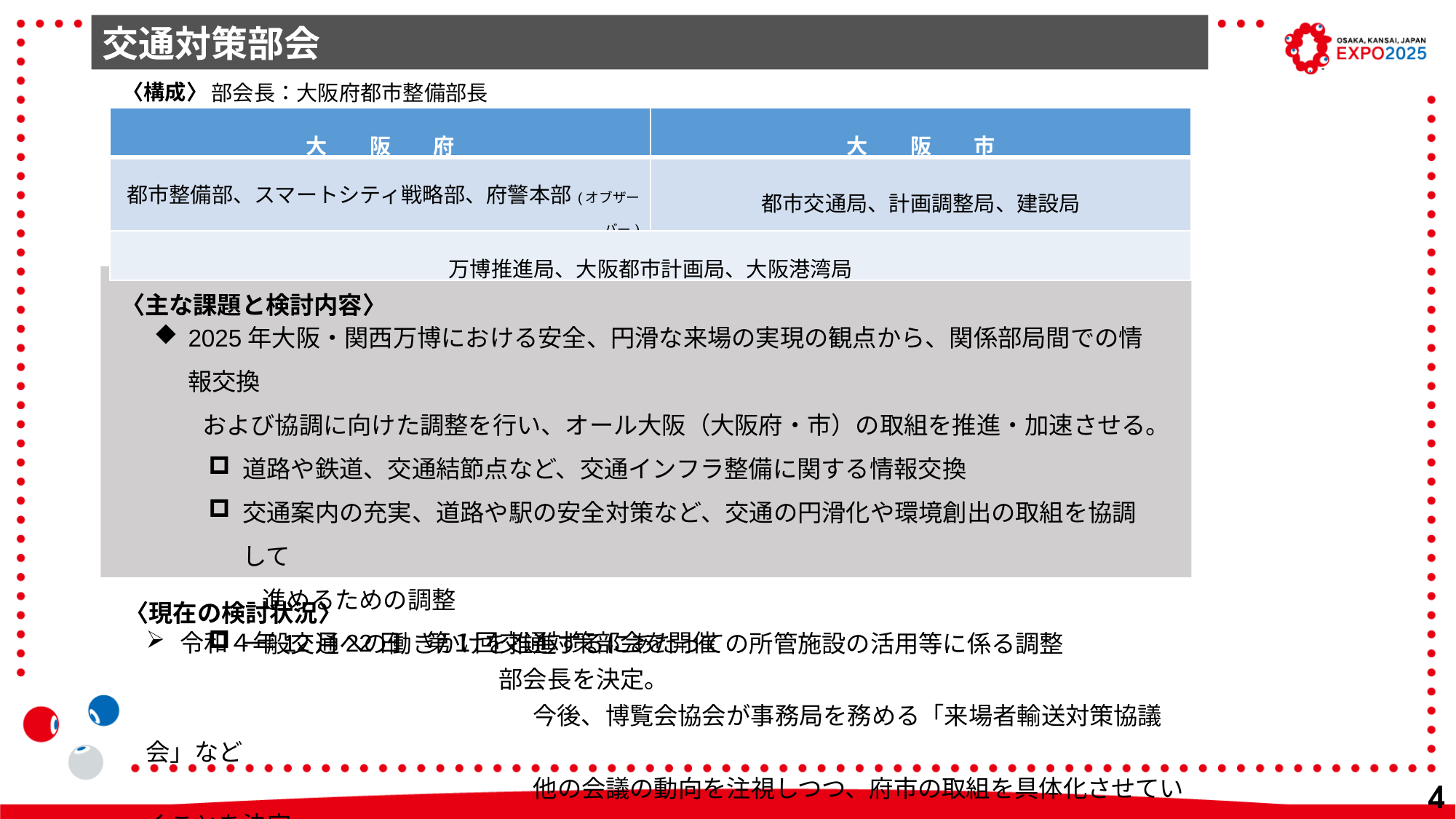

交通対策部会
　部会長：大阪府都市整備部長
〈構成〉

| 大　　阪　　府 | 大　　阪　　市 |
| --- | --- |
| 都市整備部、スマートシティ戦略部、府警本部(オブザーバー) | 都市交通局、計画調整局、建設局 |
| 万博推進局、大阪都市計画局、大阪港湾局 |  |

〈主な課題と検討内容〉
2025年大阪・関西万博における安全、円滑な来場の実現の観点から、関係部局間での情報交換
　　および協調に向けた調整を行い、オール大阪（大阪府・市）の取組を推進・加速させる。
道路や鉄道、交通結節点など、交通インフラ整備に関する情報交換
交通案内の充実、道路や駅の安全対策など、交通の円滑化や環境創出の取組を協調して
　　 進めるための調整
一般交通への働きかけを推進するにあたっての所管施設の活用等に係る調整

〈現在の検討状況〉
令和４年12月22日　第１回交通対策部会を開催
    　　　　　　　　　　　　　  部会長を決定。
　　　　　　　　　　　　　　　　今後、博覧会協会が事務局を務める「来場者輸送対策協議会」など
　　　　　　　　　　　　　　　　他の会議の動向を注視しつつ、府市の取組を具体化させていくことを決定。
42